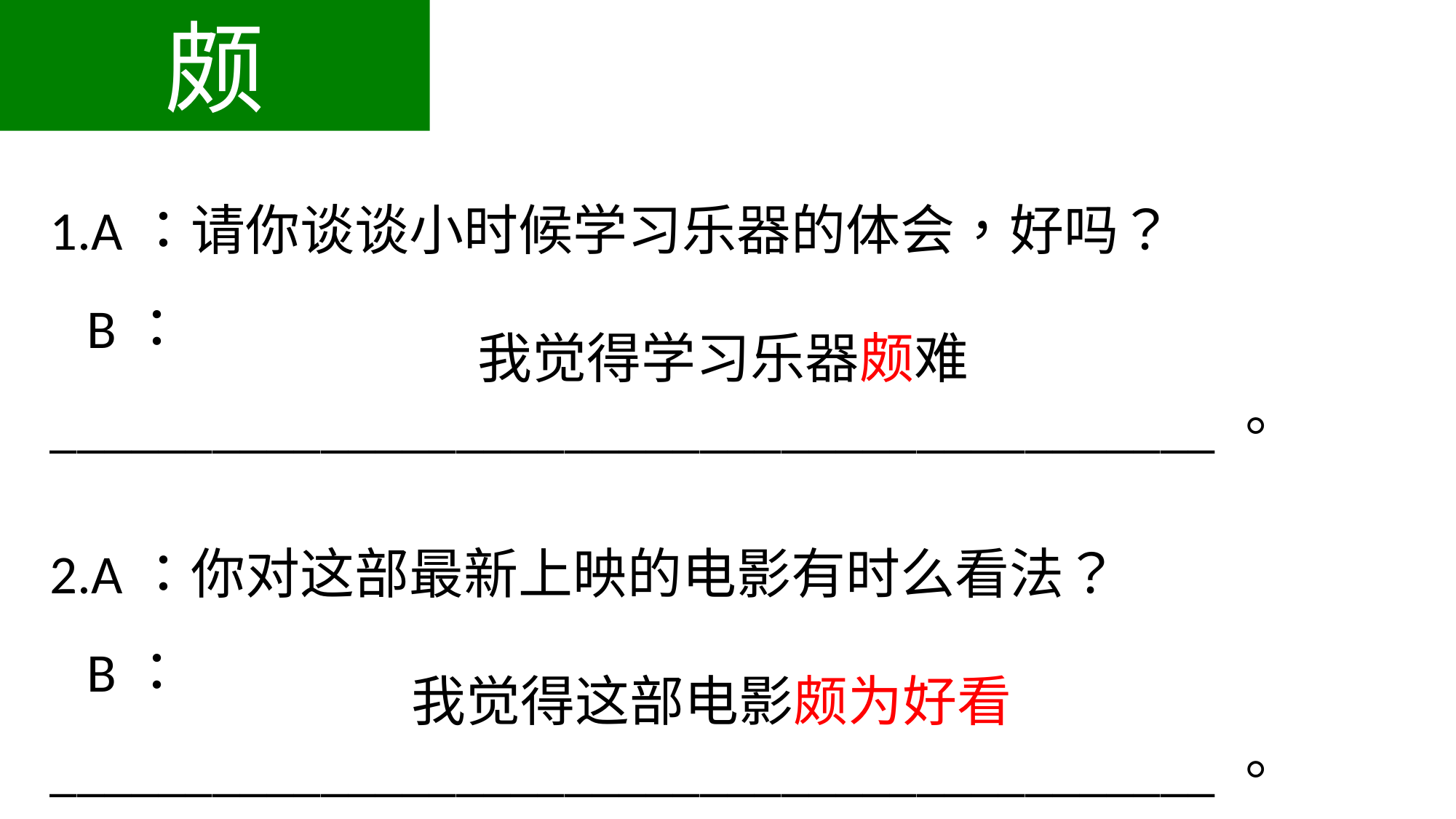

颇
1.A：请你谈谈小时候学习乐器的体会，好吗？
   B：___________________________________________。
我觉得学习乐器颇难
2.A：你对这部最新上映的电影有时么看法？
   B：___________________________________________。
我觉得这部电影颇为好看